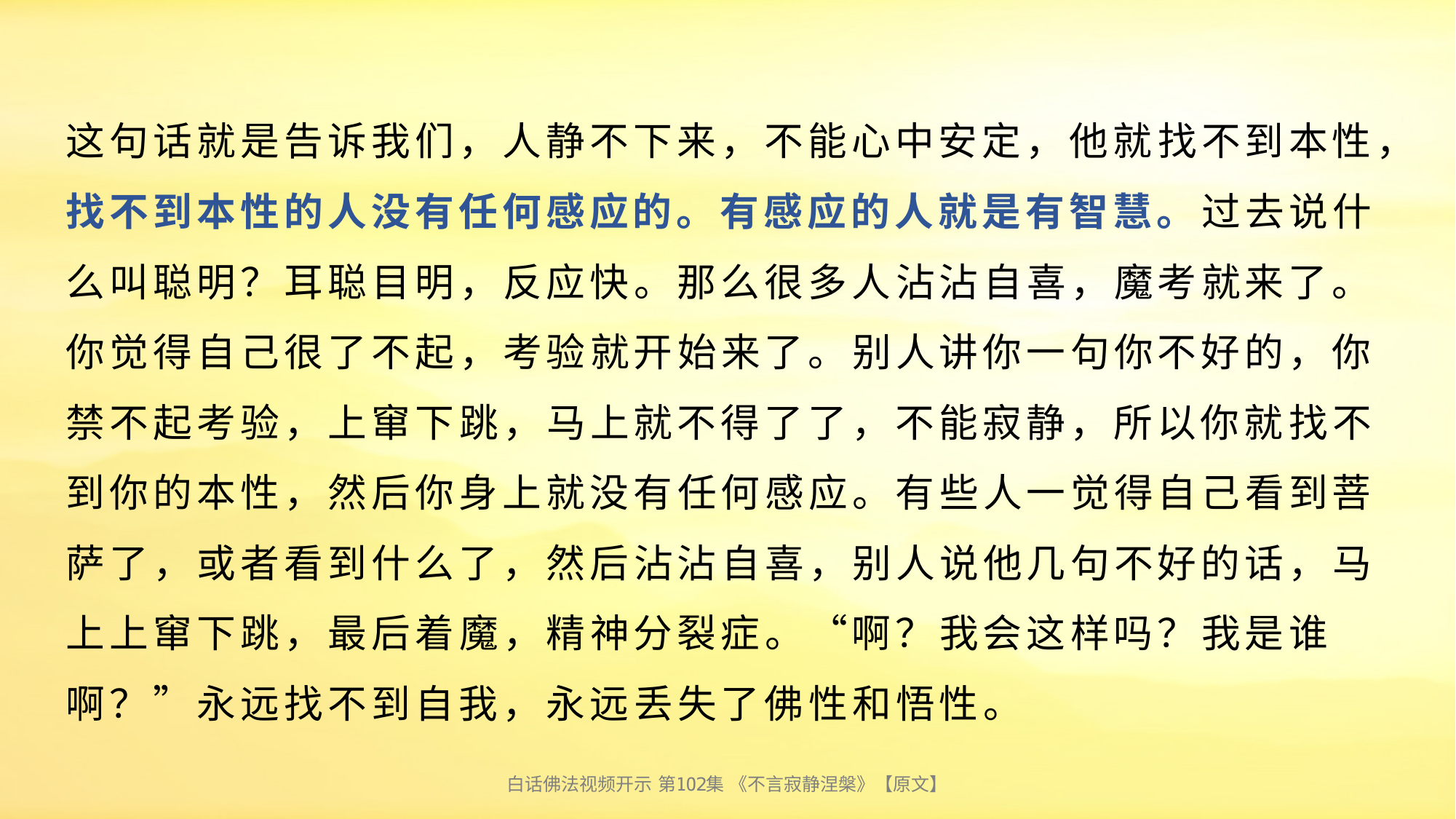

# 这句话就是告诉我们，人静不下来，不能心中安定，他就找不到本性，找不到本性的人没有任何感应的。有感应的人就是有智慧。过去说什么叫聪明？耳聪目明，反应快。那么很多人沾沾自喜，魔考就来了。你觉得自己很了不起，考验就开始来了。别人讲你一句你不好的，你禁不起考验，上窜下跳，马上就不得了了，不能寂静，所以你就找不到你的本性，然后你身上就没有任何感应。有些人一觉得自己看到菩萨了，或者看到什么了，然后沾沾自喜，别人说他几句不好的话，马上上窜下跳，最后着魔，精神分裂症。“啊？我会这样吗？我是谁啊？”永远找不到自我，永远丢失了佛性和悟性。
白话佛法视频开示 第102集 《不言寂静涅槃》【原文】